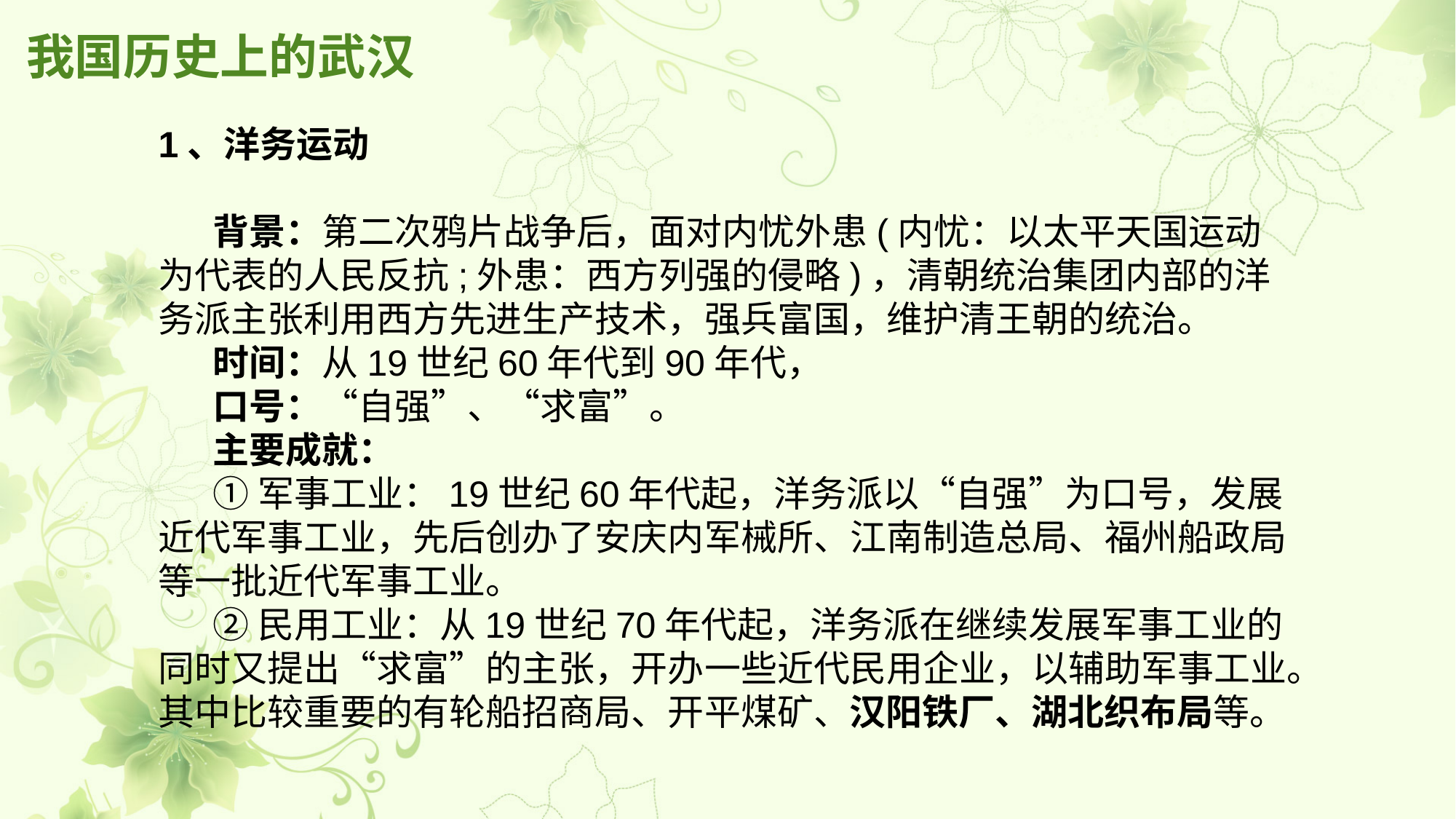

# 我国历史上的武汉
1、洋务运动

背景：第二次鸦片战争后，面对内忧外患(内忧：以太平天国运动为代表的人民反抗;外患：西方列强的侵略)，清朝统治集团内部的洋务派主张利用西方先进生产技术，强兵富国，维护清王朝的统治。
时间：从19世纪60年代到90年代，
口号：“自强”、“求富”。
主要成就：
①军事工业：19世纪60年代起，洋务派以“自强”为口号，发展近代军事工业，先后创办了安庆内军械所、江南制造总局、福州船政局等一批近代军事工业。
②民用工业：从19世纪70年代起，洋务派在继续发展军事工业的同时又提出“求富”的主张，开办一些近代民用企业，以辅助军事工业。其中比较重要的有轮船招商局、开平煤矿、汉阳铁厂、湖北织布局等。